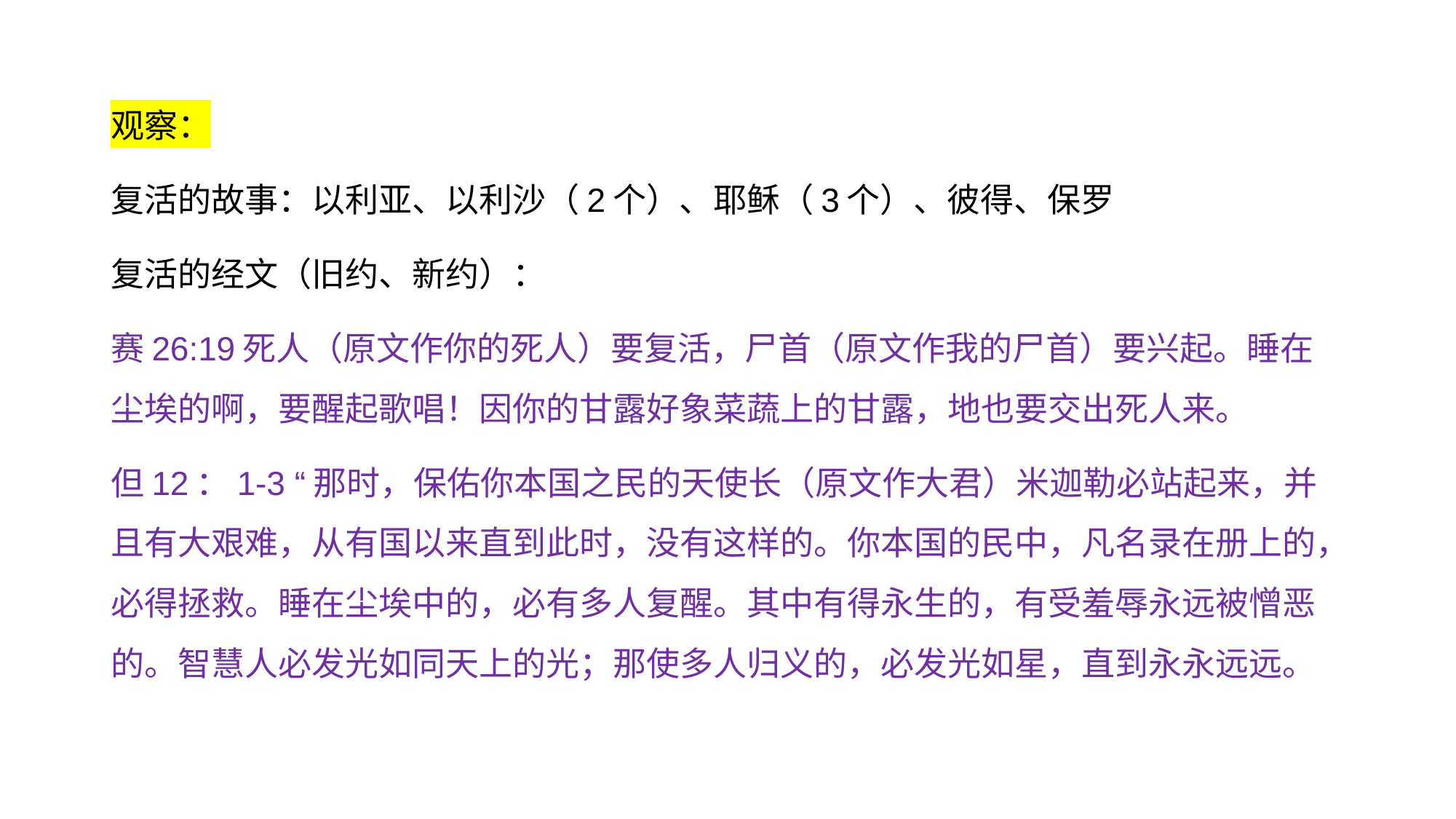

观察：
复活的故事：以利亚、以利沙（2个）、耶稣（3个）、彼得、保罗
复活的经文（旧约、新约）：
赛26:19死人（原文作你的死人）要复活，尸首（原文作我的尸首）要兴起。睡在尘埃的啊，要醒起歌唱！因你的甘露好象菜蔬上的甘露，地也要交出死人来。
但12：1-3 “那时，保佑你本国之民的天使长（原文作大君）米迦勒必站起来，并且有大艰难，从有国以来直到此时，没有这样的。你本国的民中，凡名录在册上的，必得拯救。睡在尘埃中的，必有多人复醒。其中有得永生的，有受羞辱永远被憎恶的。智慧人必发光如同天上的光；那使多人归义的，必发光如星，直到永永远远。